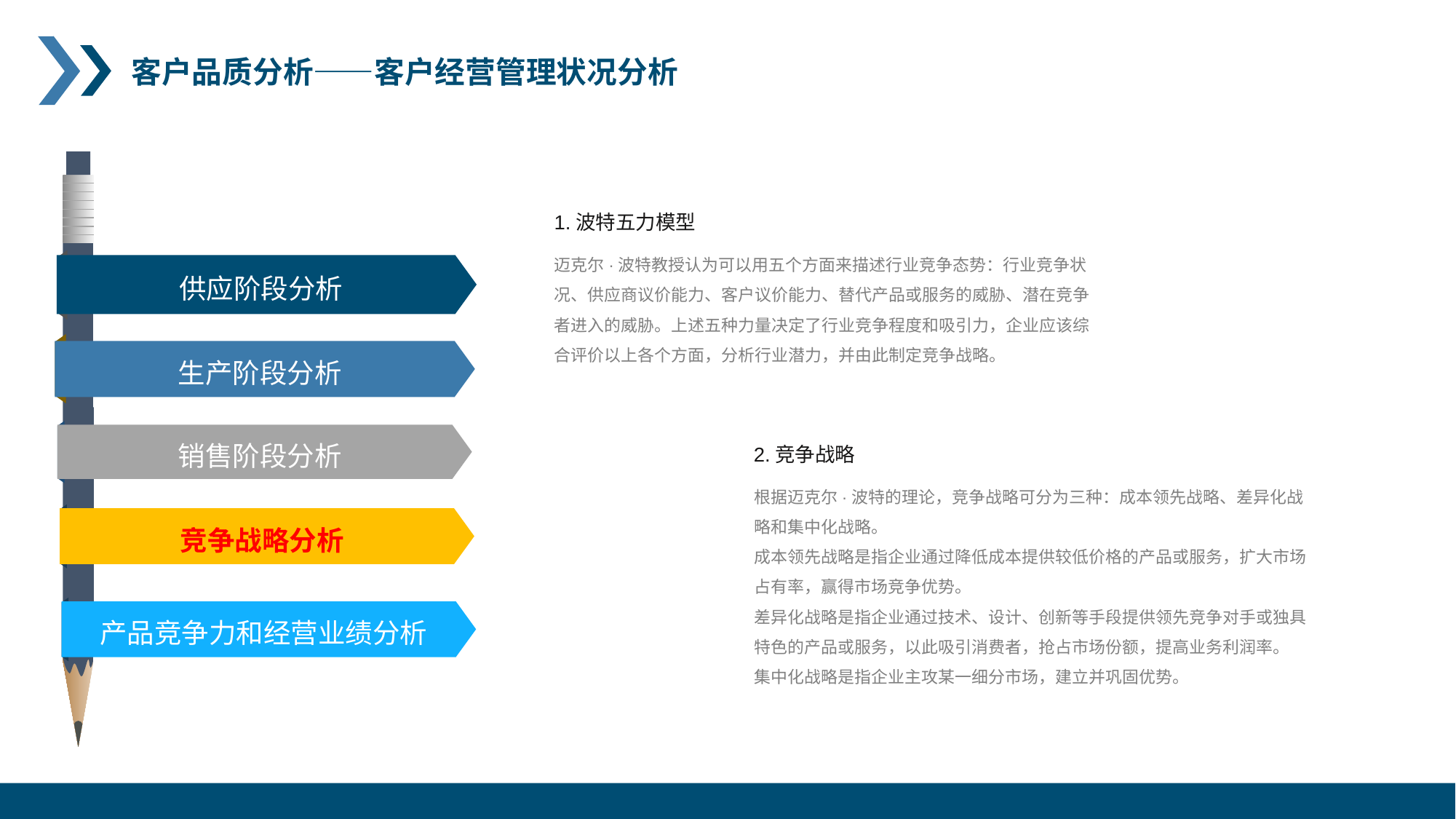

客户品质分析——客户经营管理状况分析

供应阶段分析

生产阶段分析

销售阶段分析

竞争战略分析

产品竞争力和经营业绩分析

1.波特五力模型
迈克尔·波特教授认为可以用五个方面来描述行业竞争态势：行业竞争状况、供应商议价能力、客户议价能力、替代产品或服务的威胁、潜在竞争者进入的威胁。上述五种力量决定了行业竞争程度和吸引力，企业应该综合评价以上各个方面，分析行业潜力，并由此制定竞争战略。
2.竞争战略
根据迈克尔·波特的理论，竞争战略可分为三种：成本领先战略、差异化战略和集中化战略。
成本领先战略是指企业通过降低成本提供较低价格的产品或服务，扩大市场占有率，赢得市场竞争优势。
差异化战略是指企业通过技术、设计、创新等手段提供领先竞争对手或独具特色的产品或服务，以此吸引消费者，抢占市场份额，提高业务利润率。
集中化战略是指企业主攻某一细分市场，建立并巩固优势。